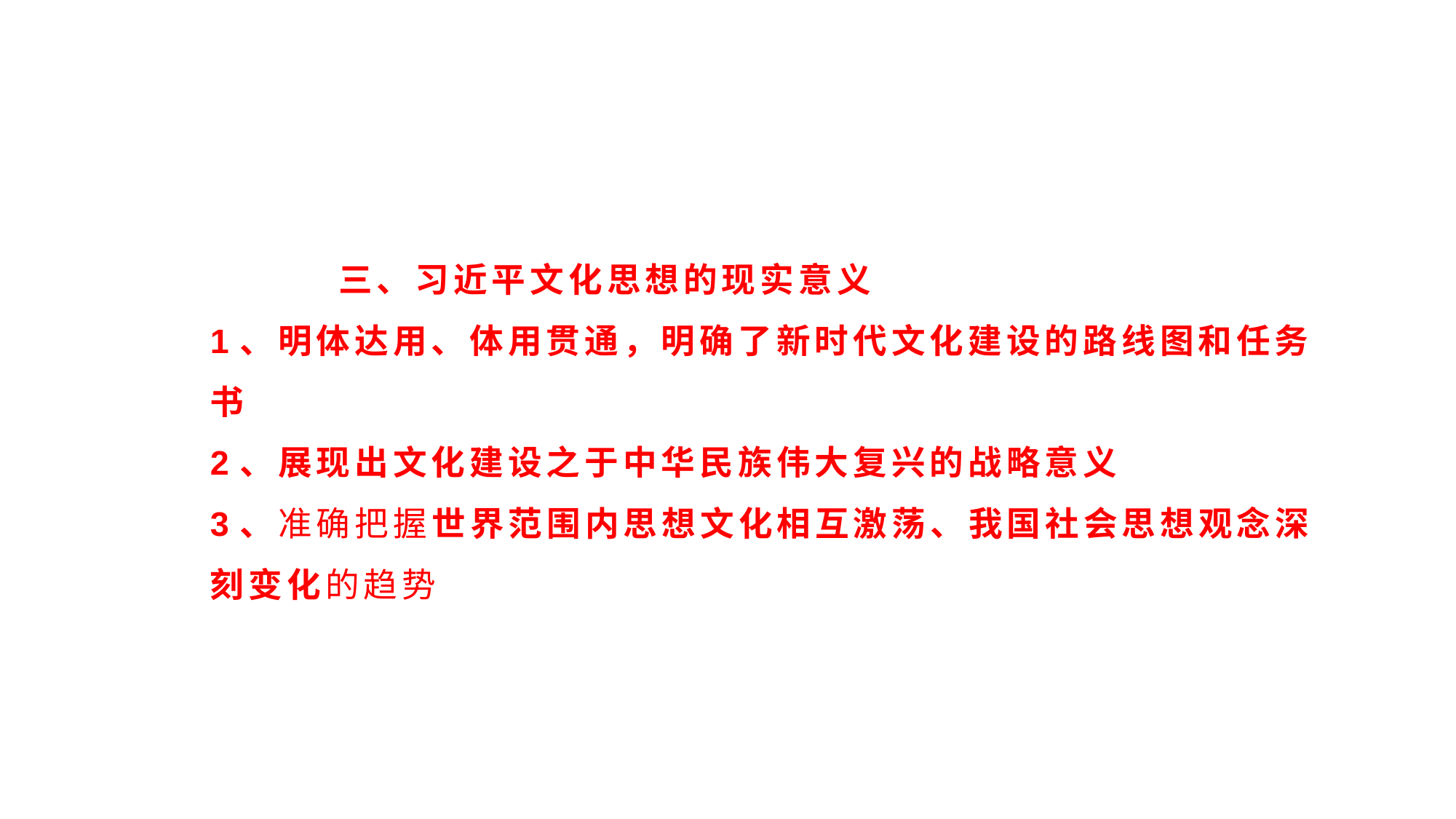

# 三、习近平文化思想的现实意义 1、明体达用、体用贯通，明确了新时代文化建设的路线图和任务书 2、展现出文化建设之于中华民族伟大复兴的战略意义 3、准确把握世界范围内思想文化相互激荡、我国社会思想观念深刻变化的趋势